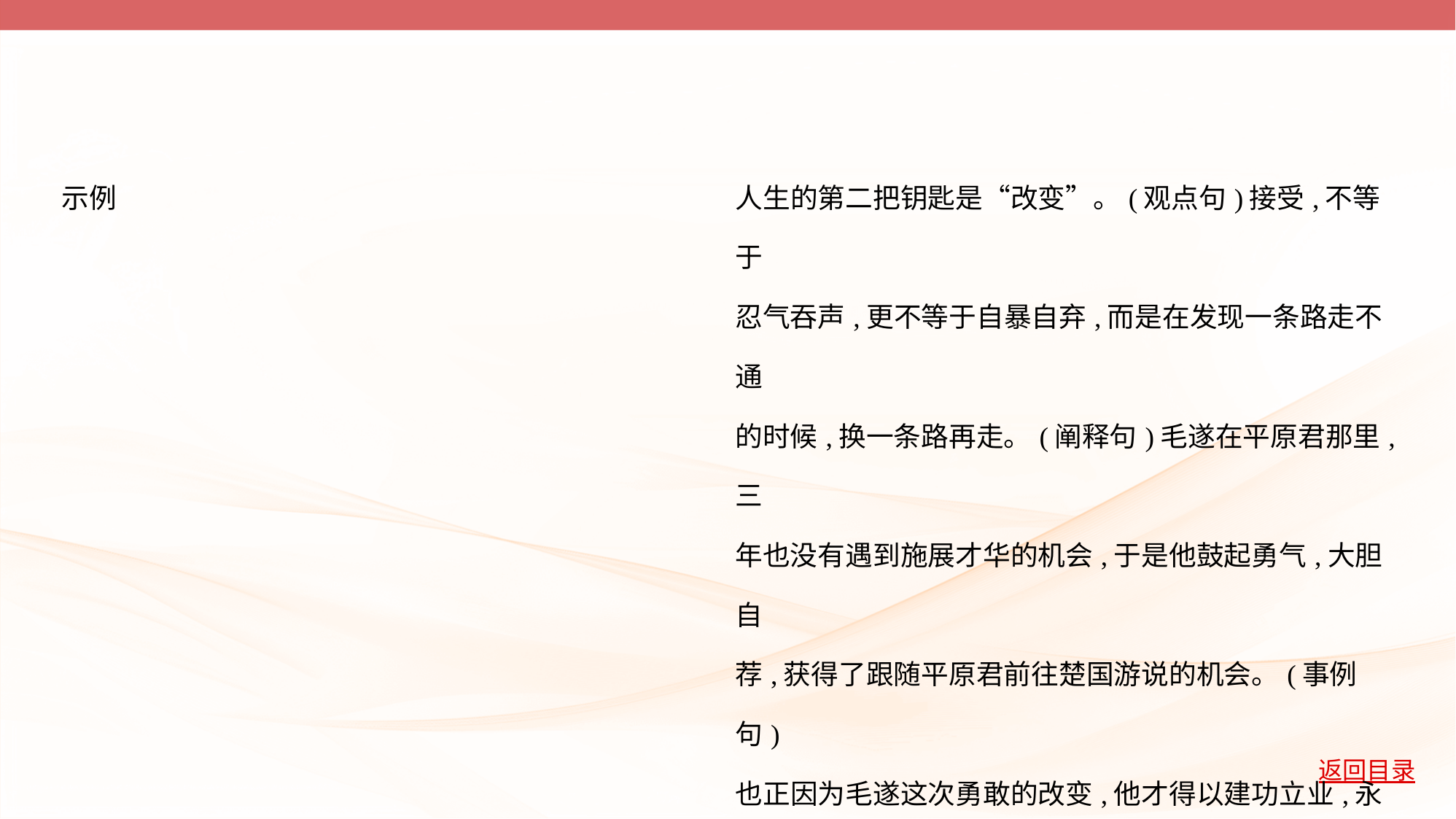

| 示例 | 人生的第二把钥匙是“改变”。(观点句)接受,不等于 忍气吞声,更不等于自暴自弃,而是在发现一条路走不通 的时候,换一条路再走。(阐释句)毛遂在平原君那里,三 年也没有遇到施展才华的机会,于是他鼓起勇气,大胆自 荐,获得了跟随平原君前往楚国游说的机会。(事例句) 也正因为毛遂这次勇敢的改变,他才得以建功立业,永垂 青史。(分析句)骏马能历险,犁田不如牛;坚车能载重,渡 河不如舟。天生我材必有用,只要找到自己的用武之地, 就一定能有亮丽的人生。(结论句) |
| --- | --- |